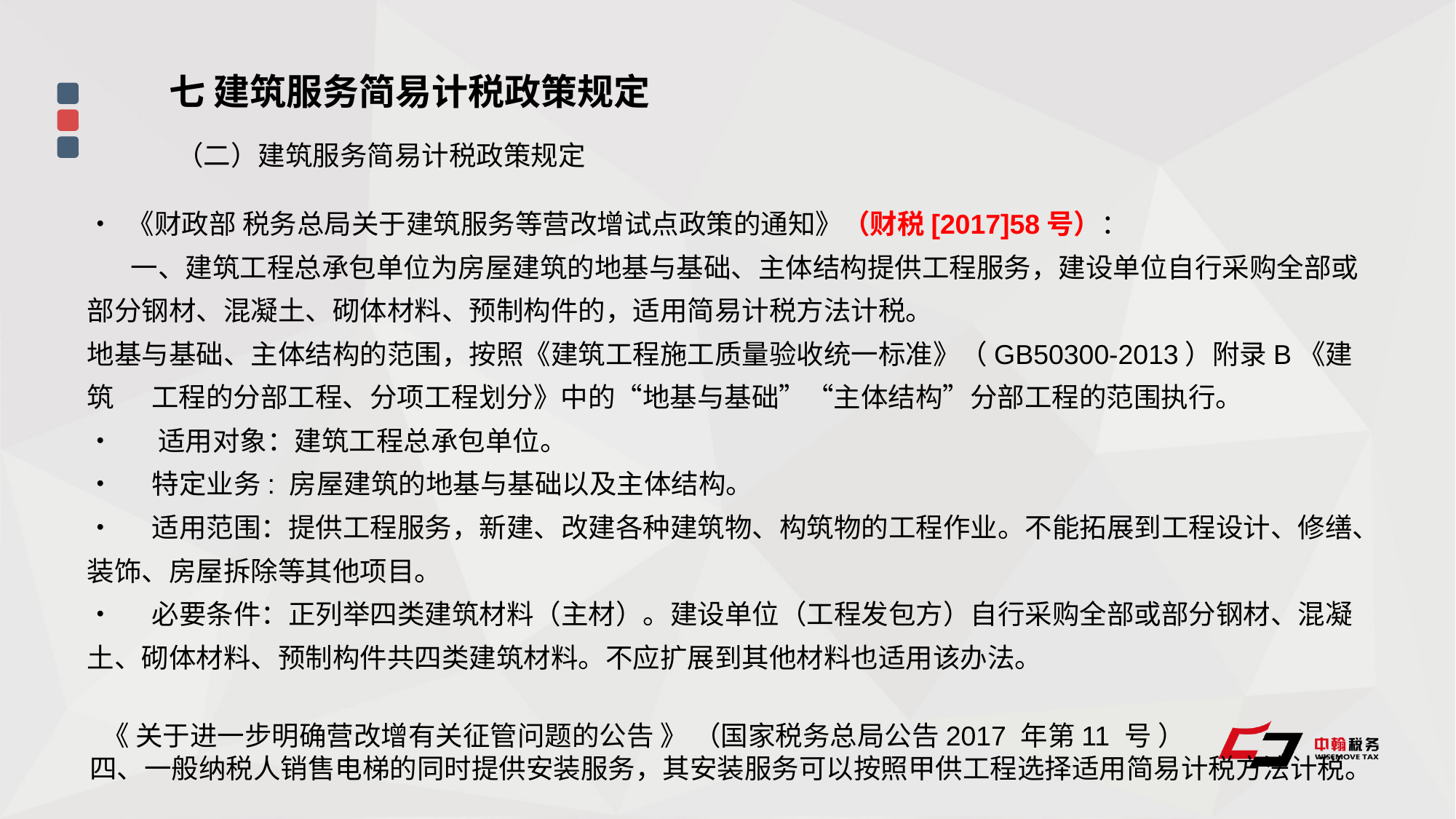

七 建筑服务简易计税政策规定
（二）建筑服务简易计税政策规定
• 《财政部 税务总局关于建筑服务等营改增试点政策的通知》（财税[2017]58号）：
      一、建筑工程总承包单位为房屋建筑的地基与基础、主体结构提供工程服务，建设单位自行采购全部或部分钢材、混凝土、砌体材料、预制构件的，适用简易计税方法计税。
地基与基础、主体结构的范围，按照《建筑工程施工质量验收统一标准》（GB50300-2013）附录B《建筑      工程的分部工程、分项工程划分》中的“地基与基础”“主体结构”分部工程的范围执行。
•      适用对象：建筑工程总承包单位。
•     特定业务: 房屋建筑的地基与基础以及主体结构。
•     适用范围：提供工程服务，新建、改建各种建筑物、构筑物的工程作业。不能拓展到工程设计、修缮、装饰、房屋拆除等其他项目。
•     必要条件：正列举四类建筑材料（主材）。建设单位（工程发包方）自行采购全部或部分钢材、混凝土、砌体材料、预制构件共四类建筑材料。不应扩展到其他材料也适用该办法。
 《 关于进一步明确营改增有关征管问题的公告 》 （国家税务总局公告2017 年第11 号 ）
四、一般纳税人销售电梯的同时提供安装服务，其安装服务可以按照甲供工程选择适用简易计税方法计税。